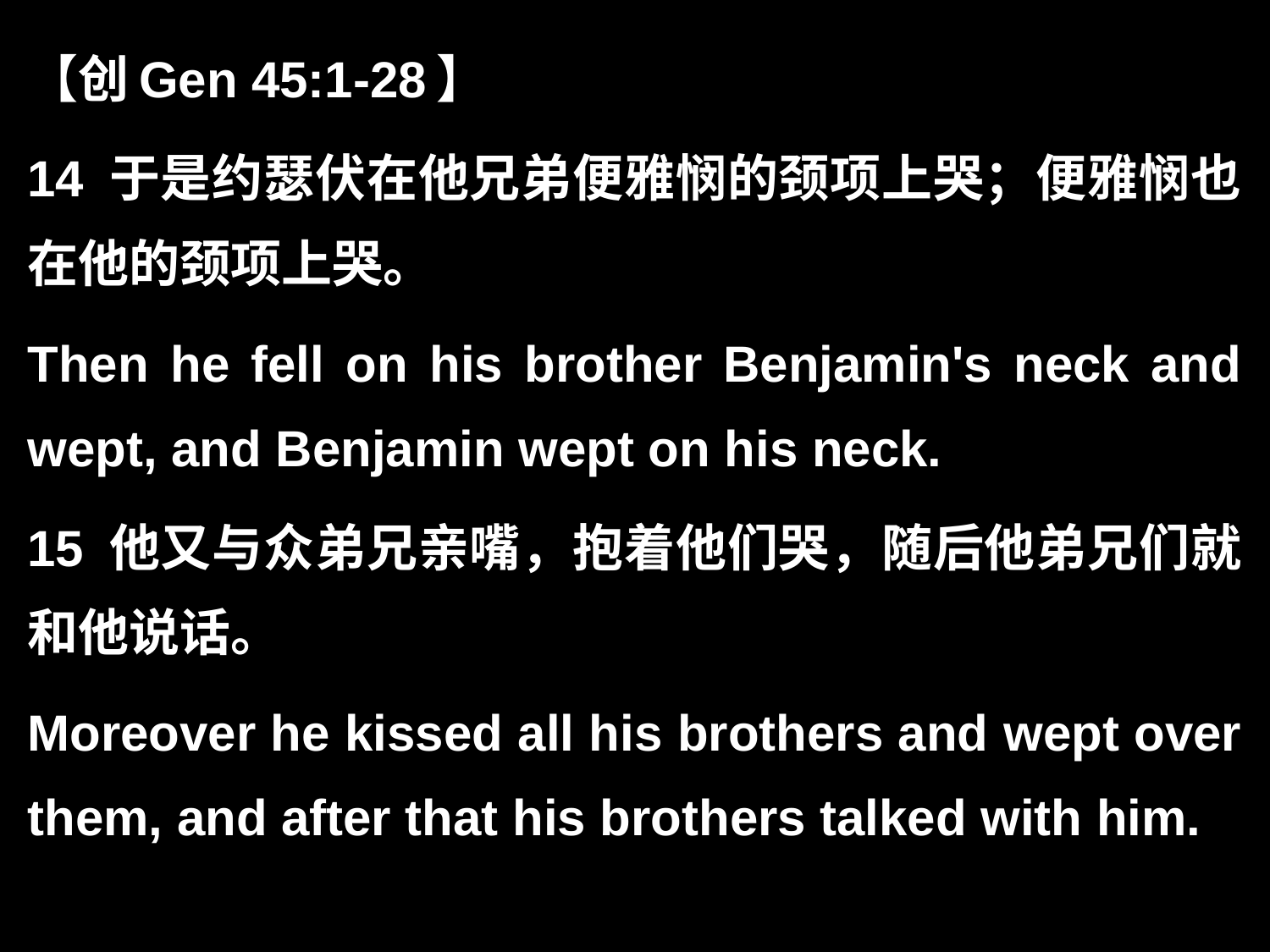

【创Gen 45:1-28】
14 于是约瑟伏在他兄弟便雅悯的颈项上哭；便雅悯也在他的颈项上哭。
Then he fell on his brother Benjamin's neck and wept, and Benjamin wept on his neck.
15 他又与众弟兄亲嘴，抱着他们哭，随后他弟兄们就和他说话。
Moreover he kissed all his brothers and wept over them, and after that his brothers talked with him.